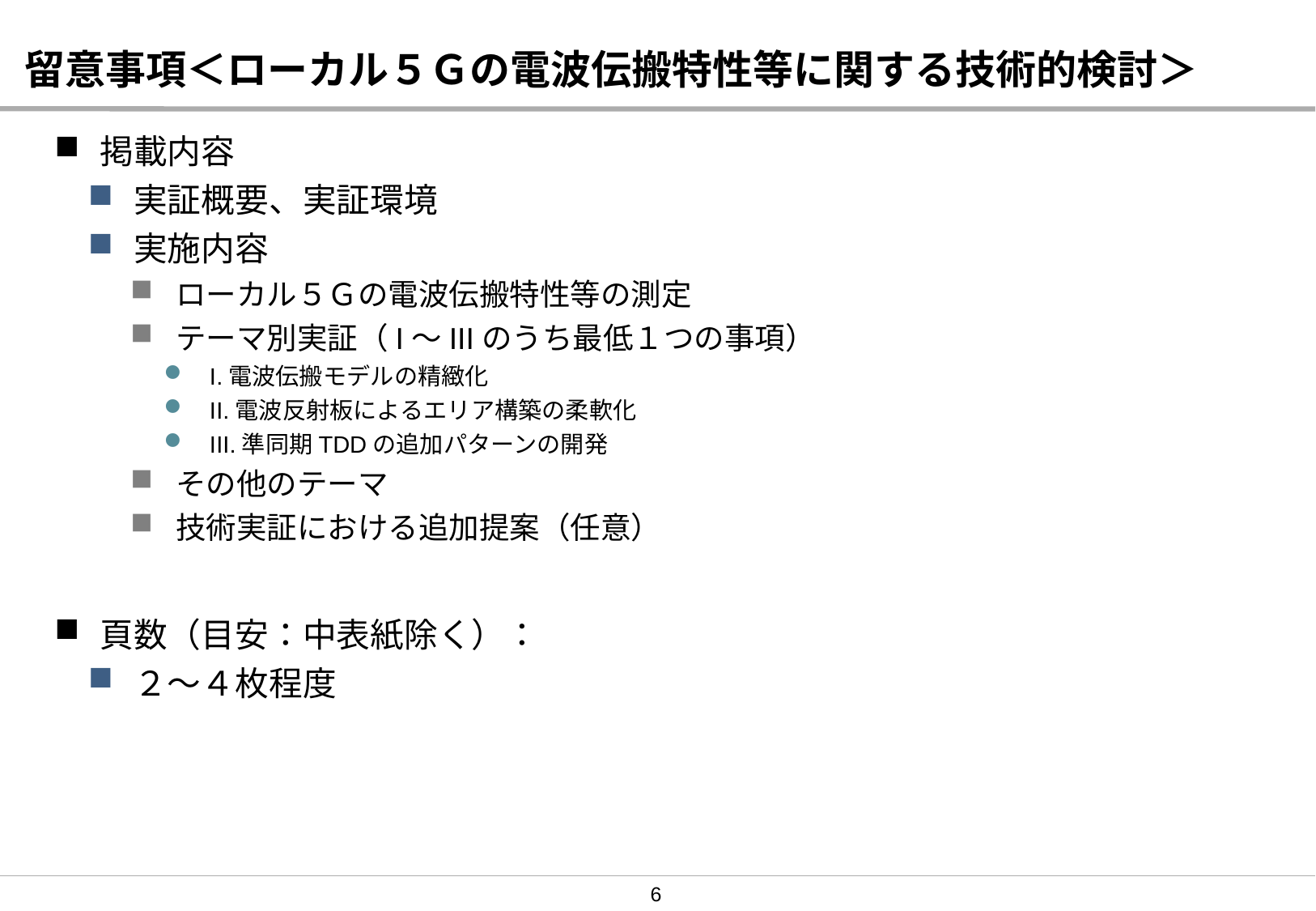

# 留意事項＜ローカル５Ｇの電波伝搬特性等に関する技術的検討＞
掲載内容
実証概要、実証環境
実施内容
ローカル５Ｇの電波伝搬特性等の測定
テーマ別実証（I～IIIのうち最低１つの事項）
I.電波伝搬モデルの精緻化
II.電波反射板によるエリア構築の柔軟化
III.準同期TDDの追加パターンの開発
その他のテーマ
技術実証における追加提案（任意）

頁数（目安：中表紙除く）：
２～４枚程度